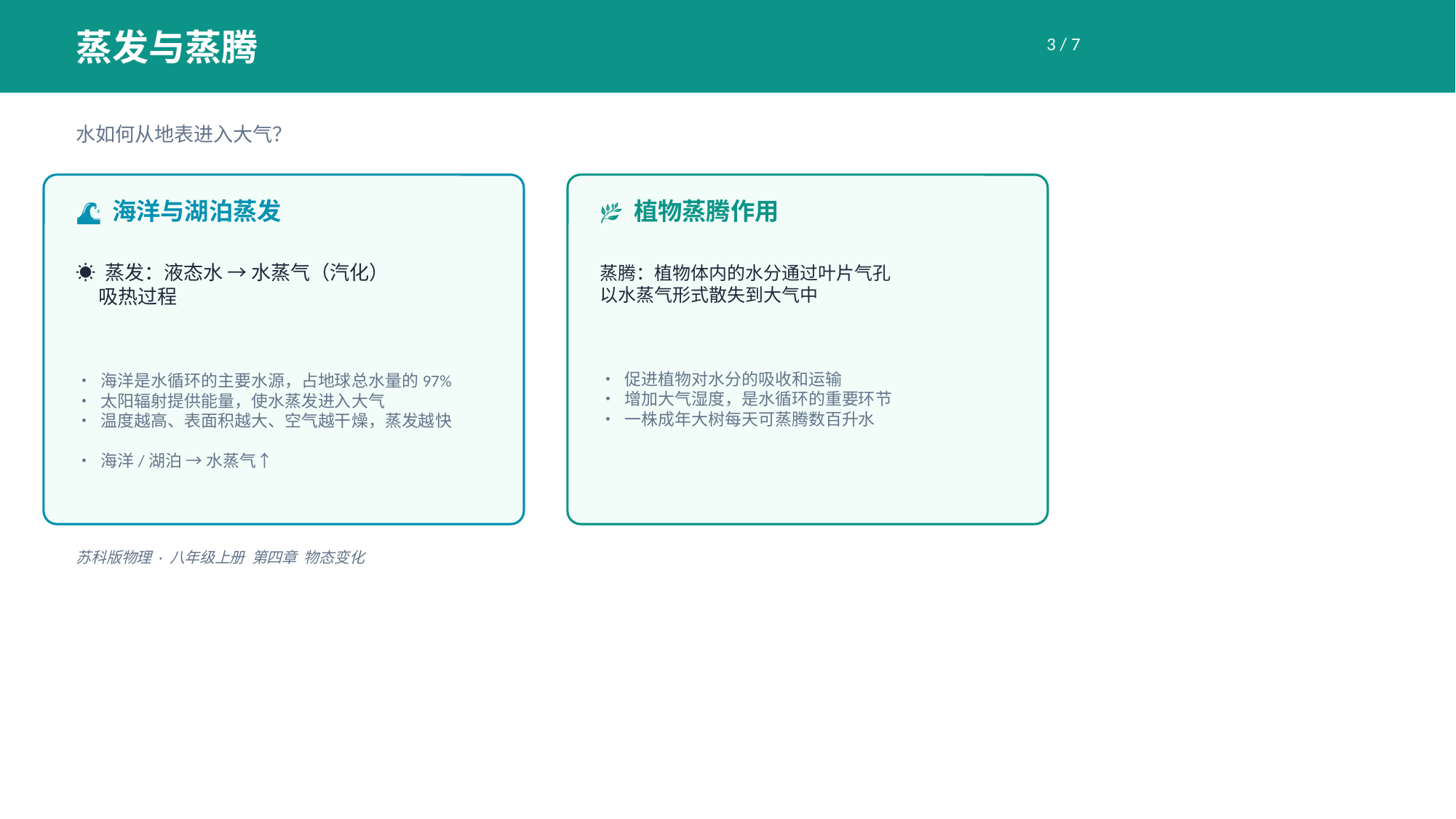

蒸发与蒸腾
3 / 7
水如何从地表进入大气？

🌊 海洋与湖泊蒸发
🌿 植物蒸腾作用
☀ 蒸发：液态水 → 水蒸气（汽化）
    吸热过程
蒸腾：植物体内的水分通过叶片气孔
以水蒸气形式散失到大气中
• 海洋是水循环的主要水源，占地球总水量的97%
• 太阳辐射提供能量，使水蒸发进入大气
• 温度越高、表面积越大、空气越干燥，蒸发越快

• 海洋/湖泊 → 水蒸气↑
• 促进植物对水分的吸收和运输
• 增加大气湿度，是水循环的重要环节
• 一株成年大树每天可蒸腾数百升水
苏科版物理 · 八年级上册  第四章  物态变化